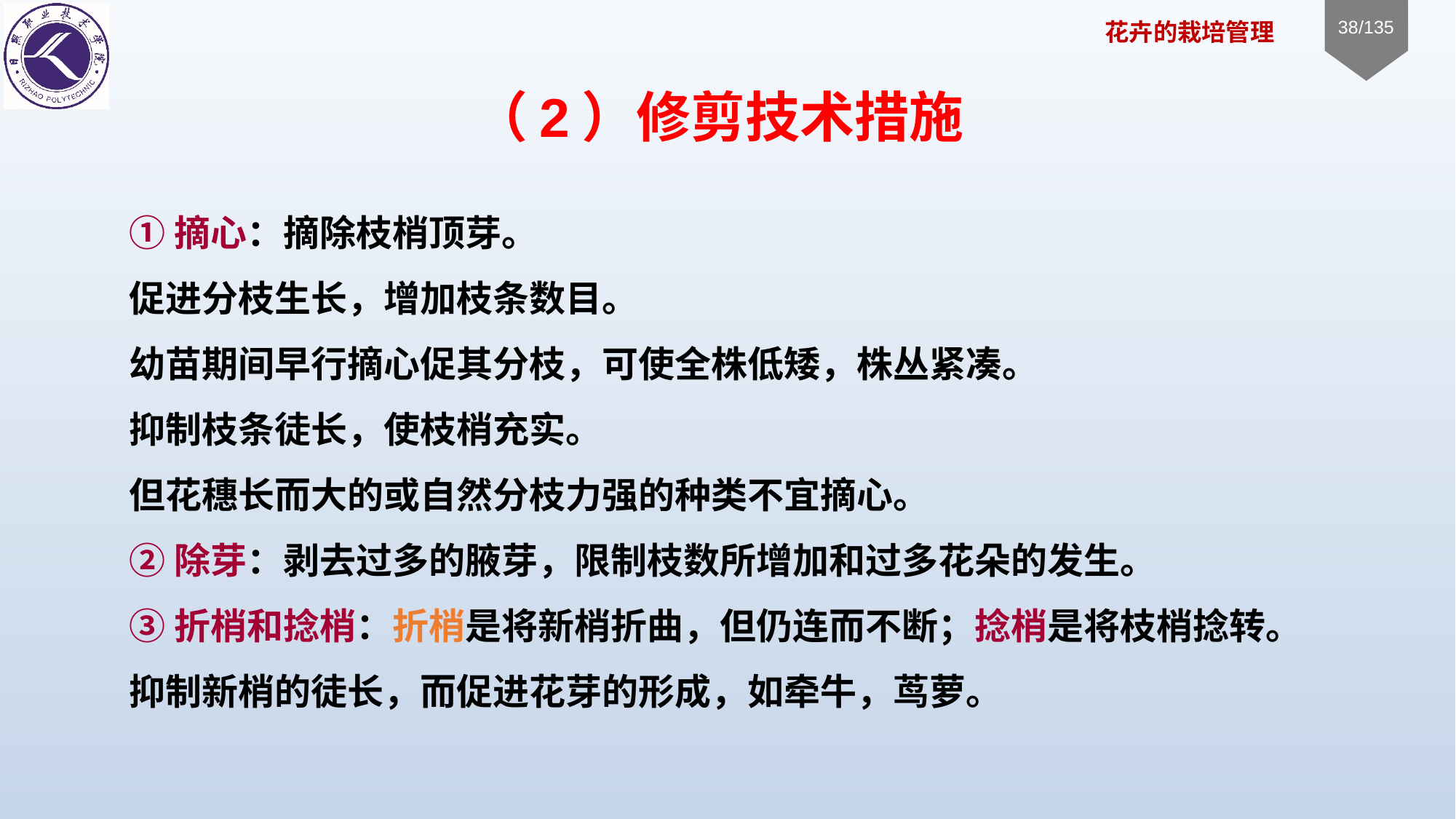

# （2）修剪技术措施
①摘心：摘除枝梢顶芽。
促进分枝生长，增加枝条数目。
幼苗期间早行摘心促其分枝，可使全株低矮，株丛紧凑。
抑制枝条徒长，使枝梢充实。
但花穗长而大的或自然分枝力强的种类不宜摘心。
②除芽：剥去过多的腋芽，限制枝数所增加和过多花朵的发生。
③折梢和捻梢：折梢是将新梢折曲，但仍连而不断；捻梢是将枝梢捻转。
抑制新梢的徒长，而促进花芽的形成，如牵牛，茑萝。